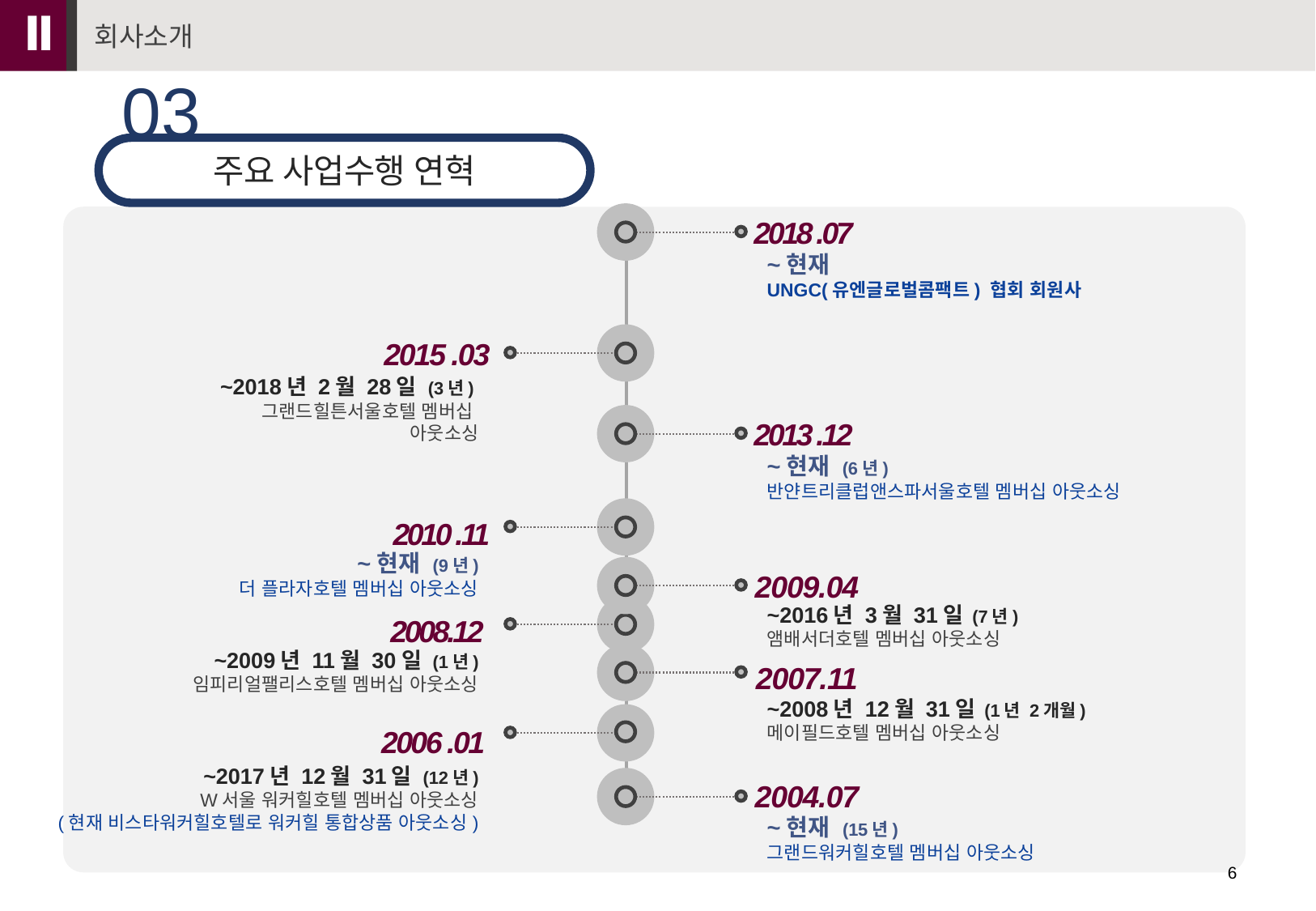

Ⅱ
회사소개
03
주요 사업수행 연혁

2018 .07

~현재
UNGC(유엔글로벌콤팩트) 협회 회원사

2015 .03
~2018년 2월 28일 (3년)
그랜드힐튼서울호텔 멤버십
아웃소싱

2013 .12
~현재 (6년)
반얀트리클럽앤스파서울호텔 멤버십 아웃소싱

2010 .11
~현재 (9년)
더 플라자호텔 멤버십 아웃소싱

2009.04
~2016년 3월 31일 (7년)
앰배서더호텔 멤버십 아웃소싱

2008.12
~2009년 11월 30일 (1년)
임피리얼팰리스호텔 멤버십 아웃소싱

2007.11
~2008년 12월 31일 (1년 2개월)
메이필드호텔 멤버십 아웃소싱

2006 .01
~2017년 12월 31일 (12년)
W서울 워커힐호텔 멤버십 아웃소싱
(현재 비스타워커힐호텔로 워커힐 통합상품 아웃소싱)

2004.07
~현재 (15년)
그랜드워커힐호텔 멤버십 아웃소싱
6